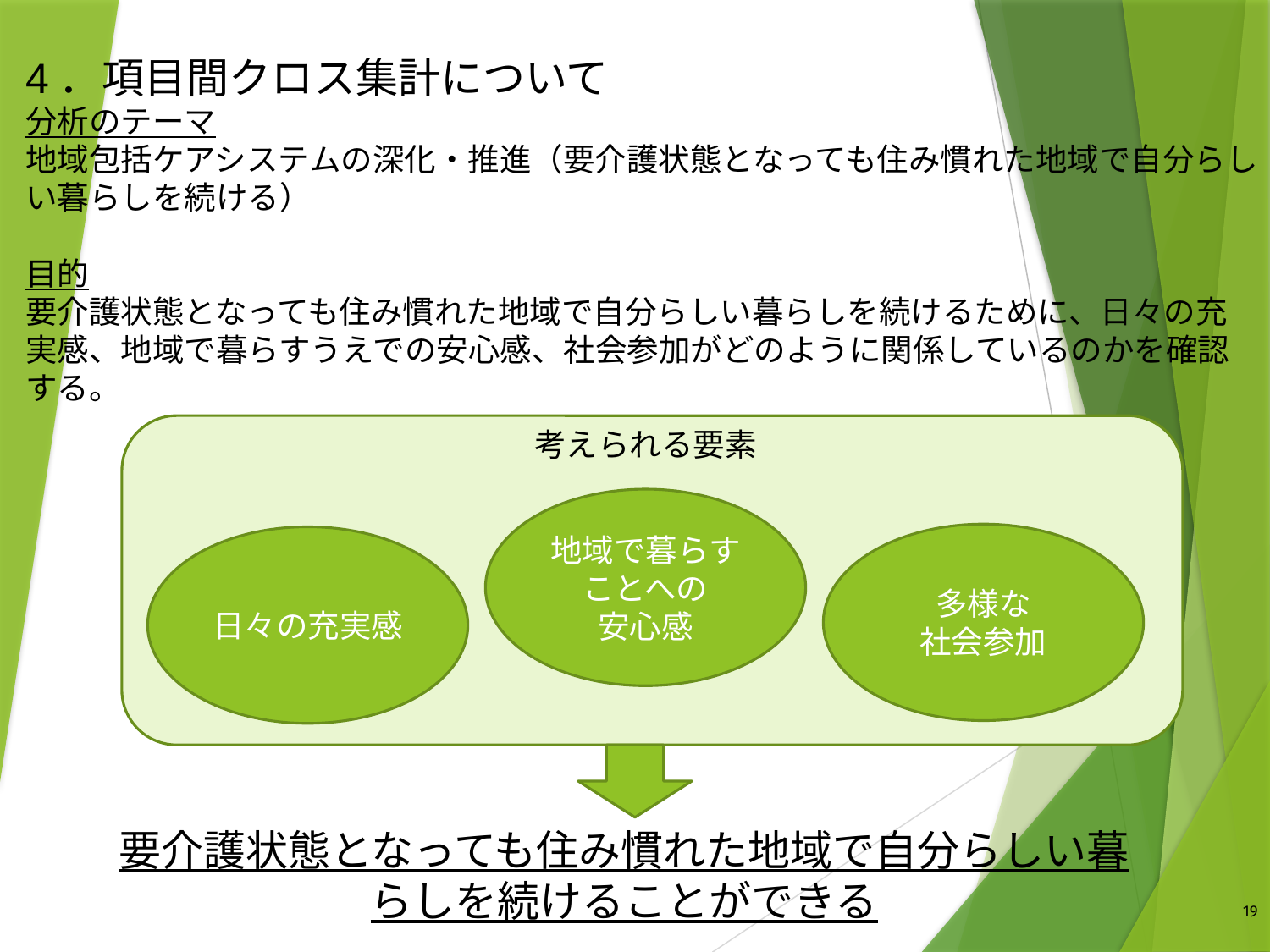

4．項目間クロス集計について
分析のテーマ
地域包括ケアシステムの深化・推進（要介護状態となっても住み慣れた地域で自分らしい暮らしを続ける）

目的
要介護状態となっても住み慣れた地域で自分らしい暮らしを続けるために、日々の充実感、地域で暮らすうえでの安心感、社会参加がどのように関係しているのかを確認する。

考えられる要素
地域で暮らすことへの
安心感
多様な
社会参加
日々の充実感

要介護状態となっても住み慣れた地域で自分らしい暮らしを続けることができる
19